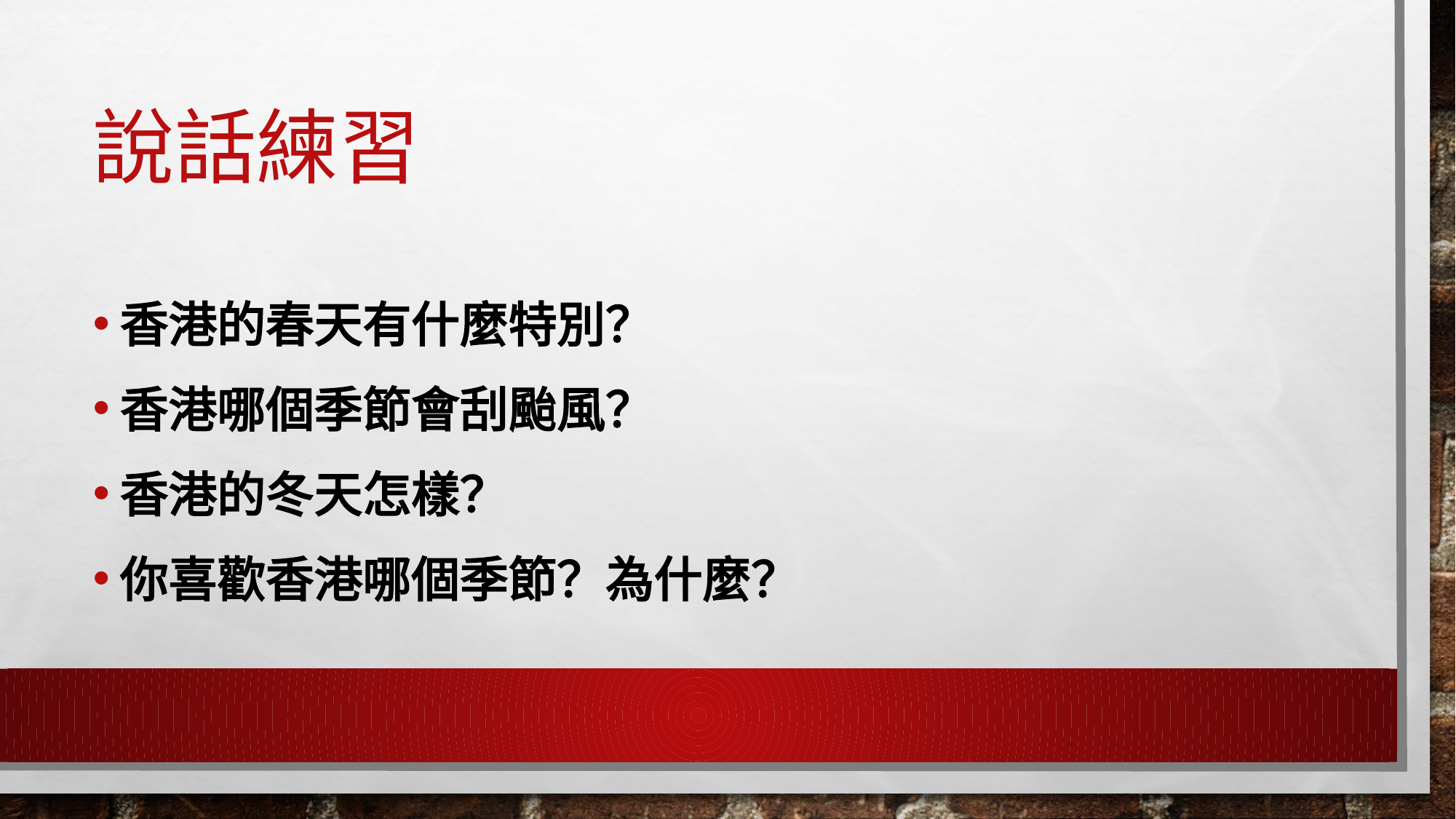

# 說話練習
香港的春天有什麼特別？
香港哪個季節會刮颱風？
香港的冬天怎樣？
你喜歡香港哪個季節？為什麼？